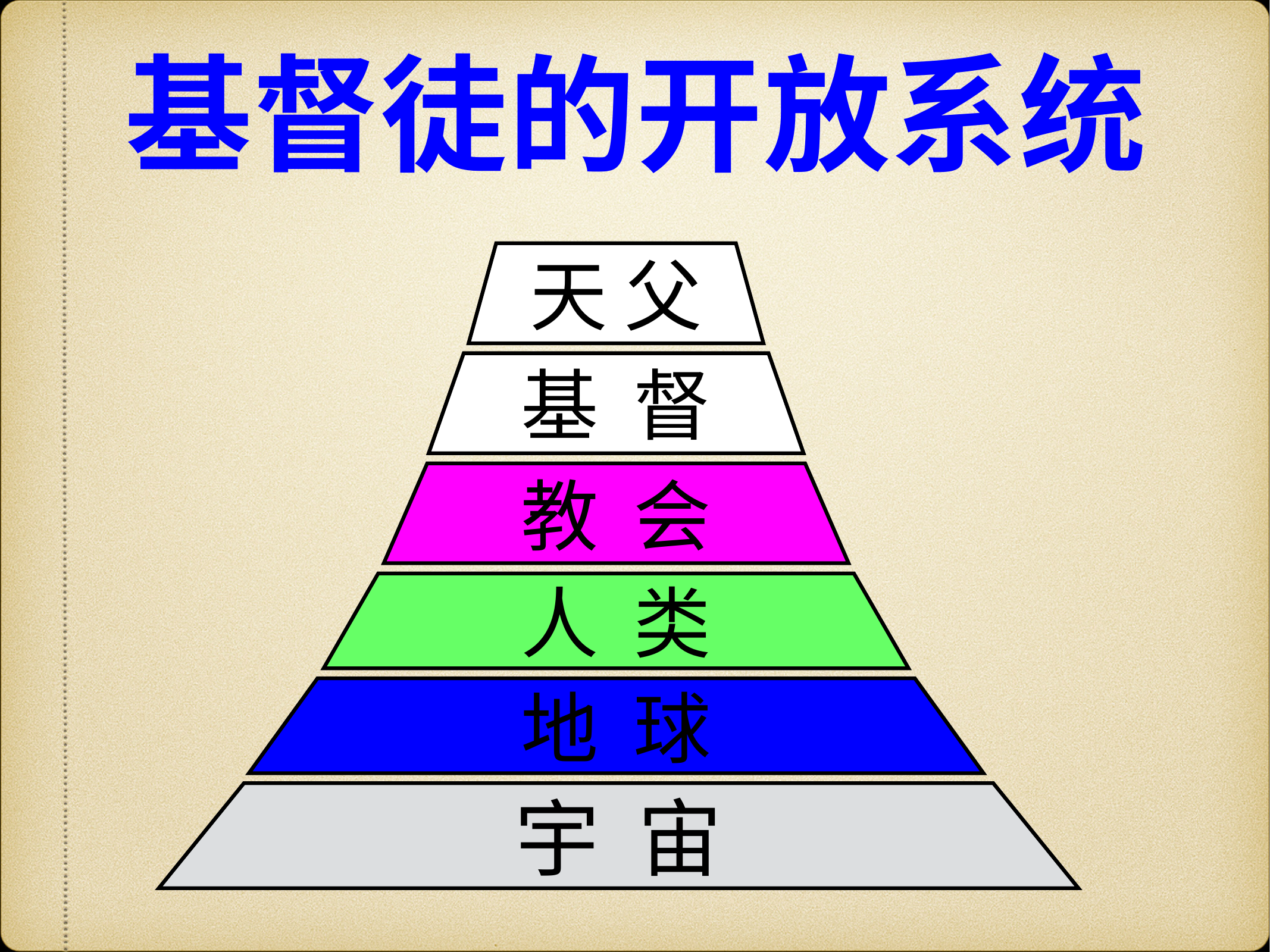

# 基督徒的开放系统
天 父
基  督
教  会
人  类
地  球
宇  宙